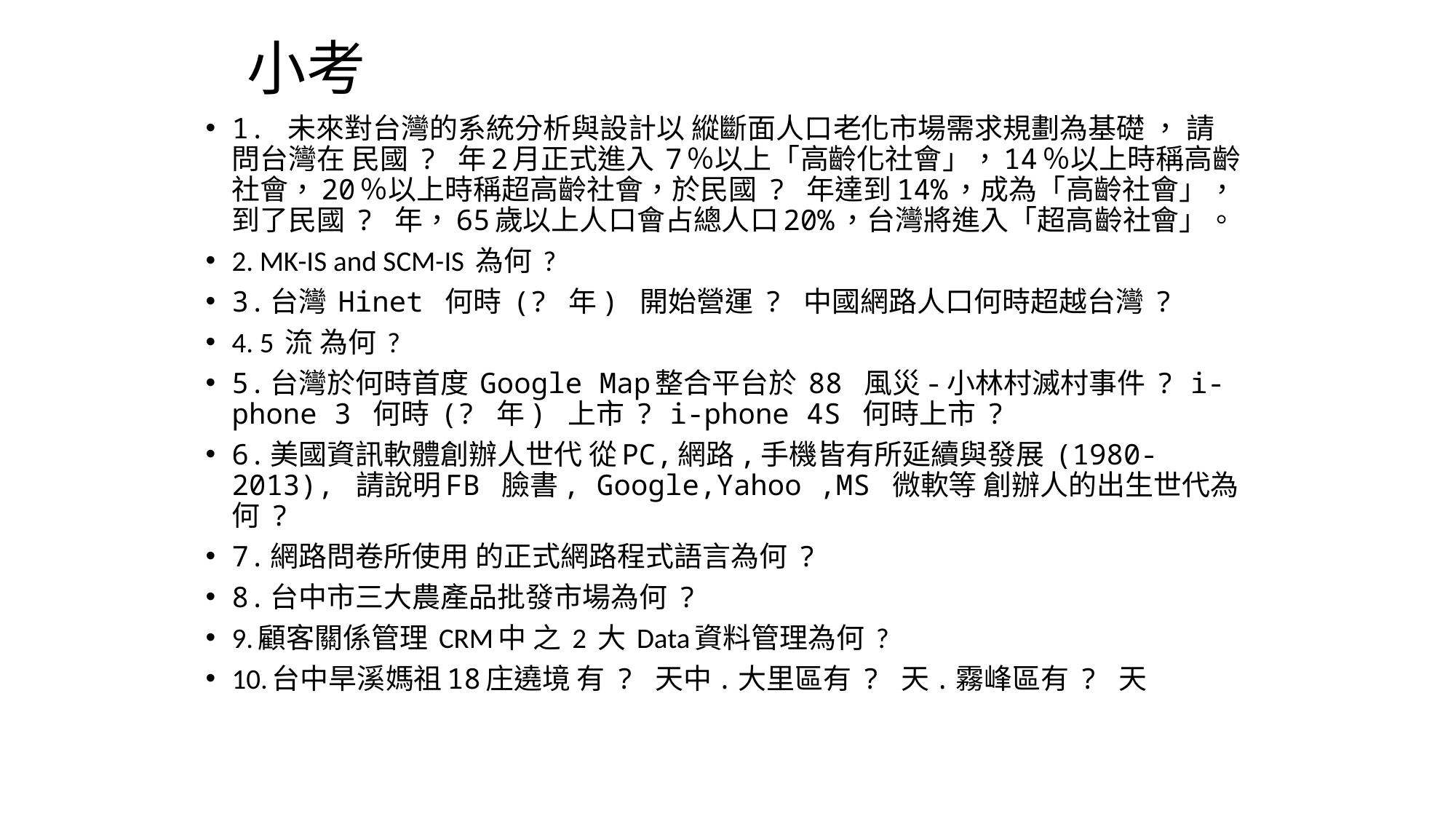

# 小考
1. 未來對台灣的系統分析與設計以 縱斷面人口老化市場需求規劃為基礎 ， 請問台灣在 民國 ? 年2月正式進入 7％以上「高齡化社會」，14％以上時稱高齡社會，20％以上時稱超高齡社會，於民國 ? 年達到14%，成為「高齡社會」，到了民國 ? 年，65歲以上人口會占總人口20%，台灣將進入「超高齡社會」。
2. MK-IS and SCM-IS 為何 ?
3.台灣 Hinet 何時 (? 年) 開始營運 ? 中國網路人口何時超越台灣 ?
4. 5 流 為何 ?
5.台灣於何時首度 Google Map整合平台於 88 風災-小林村滅村事件 ? i-phone 3 何時 (? 年) 上市 ? i-phone 4S 何時上市 ?
6.美國資訊軟體創辦人世代 從PC,網路,手機皆有所延續與發展 (1980-2013), 請說明FB 臉書, Google,Yahoo ,MS 微軟等 創辦人的出生世代為何 ?
7.網路問卷所使用 的正式網路程式語言為何 ?
8.台中市三大農產品批發市場為何 ?
9.顧客關係管理 CRM中 之 2 大 Data資料管理為何 ?
10.台中旱溪媽祖18庄遶境 有 ? 天中.大里區有 ? 天.霧峰區有 ? 天